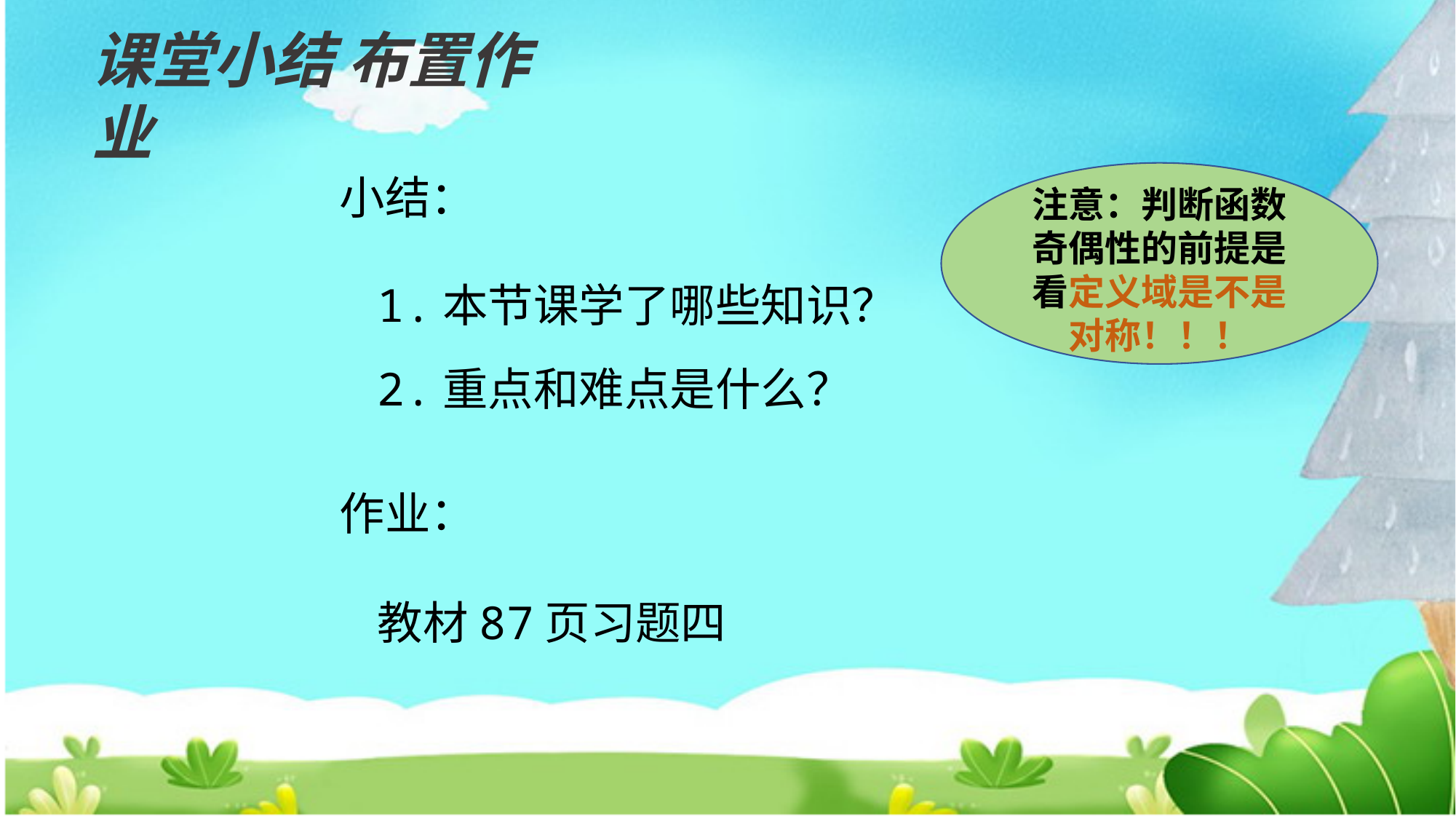

课堂小结 布置作业

注意：判断函数奇偶性的前提是看定义域是不是对称！！！

小结：
1.本节课学了哪些知识？
2.重点和难点是什么？
作业：
教材87页习题四